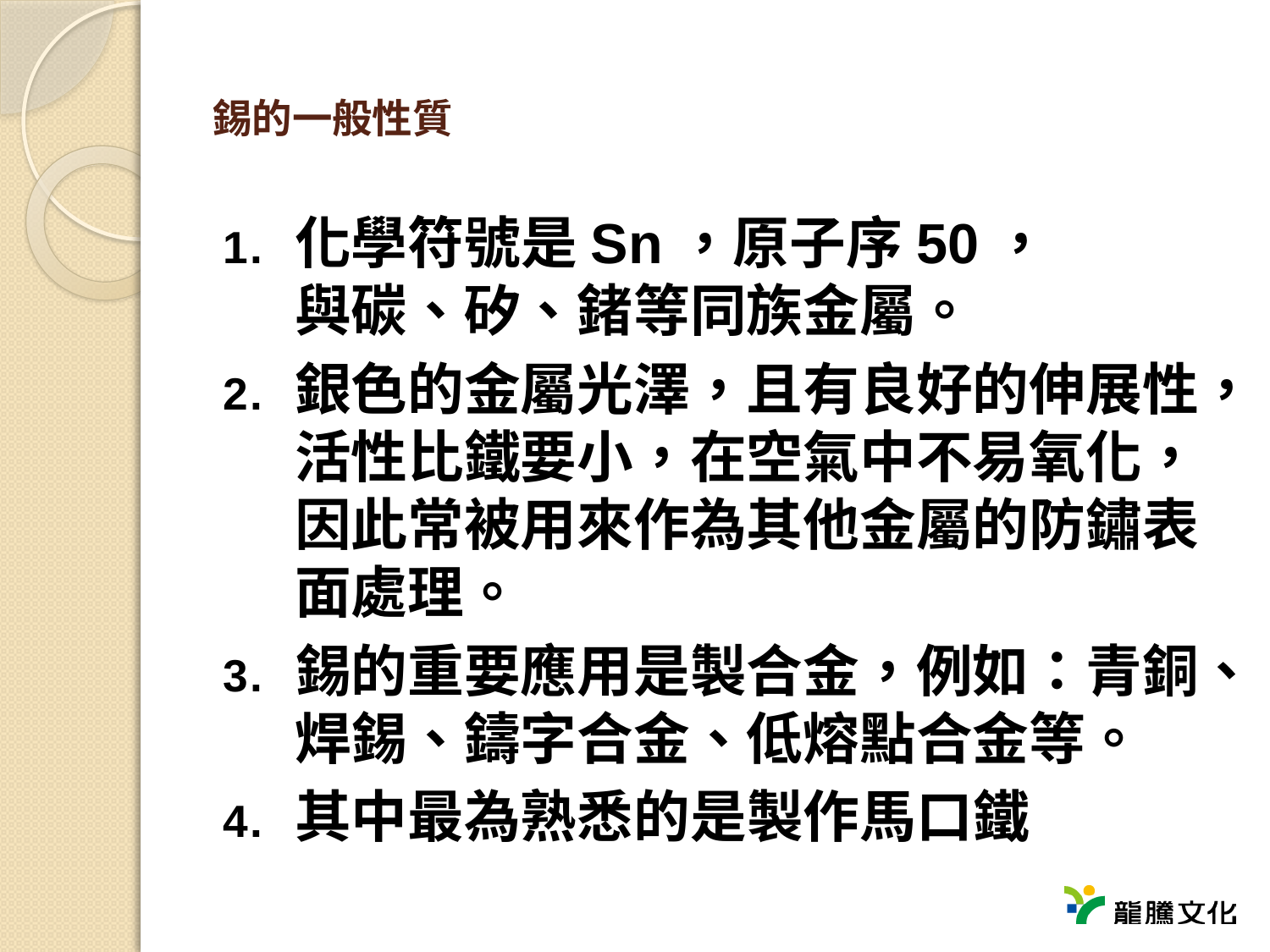

# 錫的一般性質
化學符號是Sn，原子序50，
與碳、矽、鍺等同族金屬。
銀色的金屬光澤，且有良好的伸展性，活性比鐵要小，在空氣中不易氧化，因此常被用來作為其他金屬的防鏽表面處理。
錫的重要應用是製合金，例如：青銅、焊錫、鑄字合金、低熔點合金等。
其中最為熟悉的是製作馬口鐵